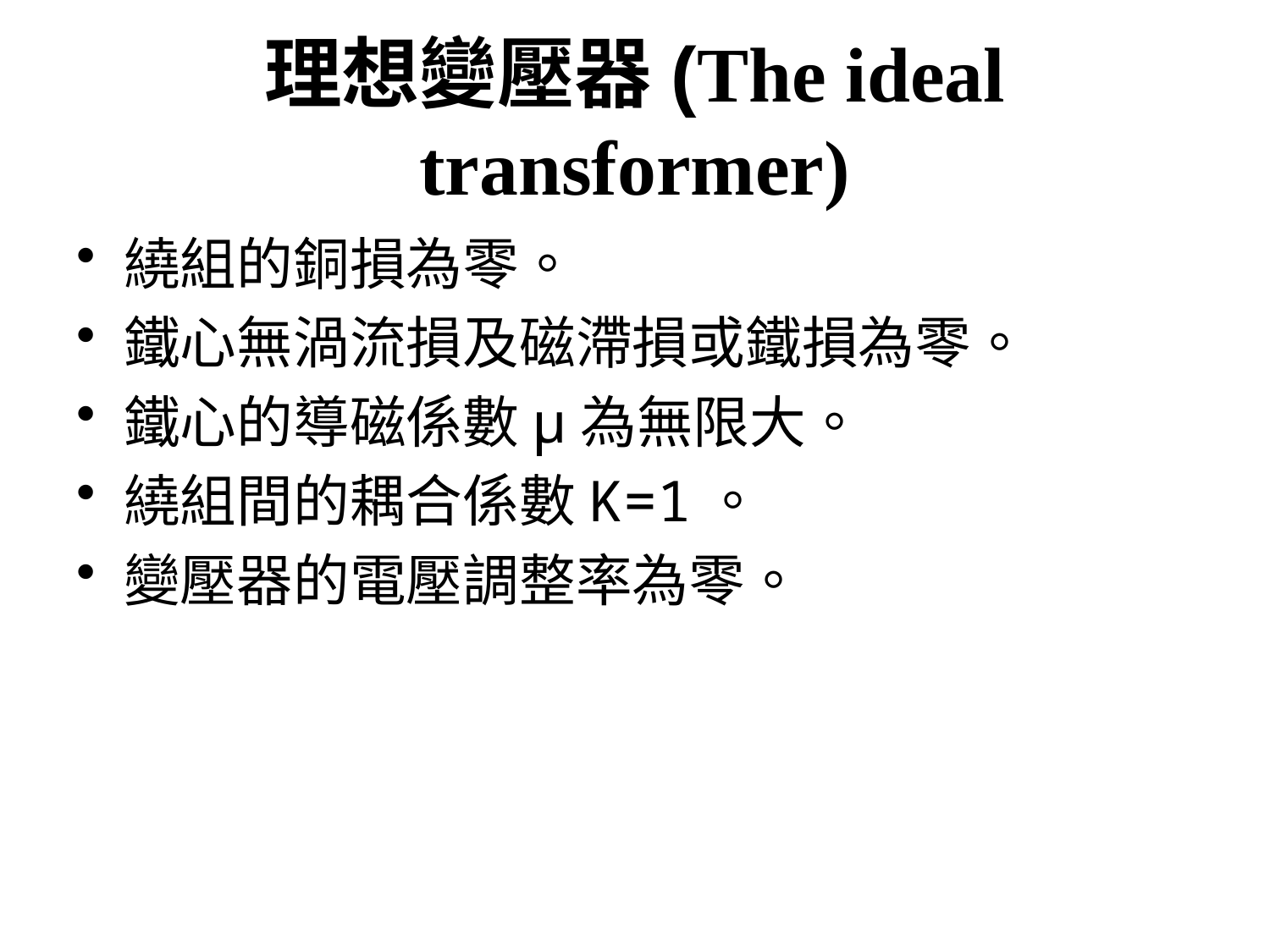

# 理想變壓器(The ideal transformer)
繞組的銅損為零。
鐵心無渦流損及磁滯損或鐵損為零。
鐵心的導磁係數μ為無限大。
繞組間的耦合係數K=1。
變壓器的電壓調整率為零。